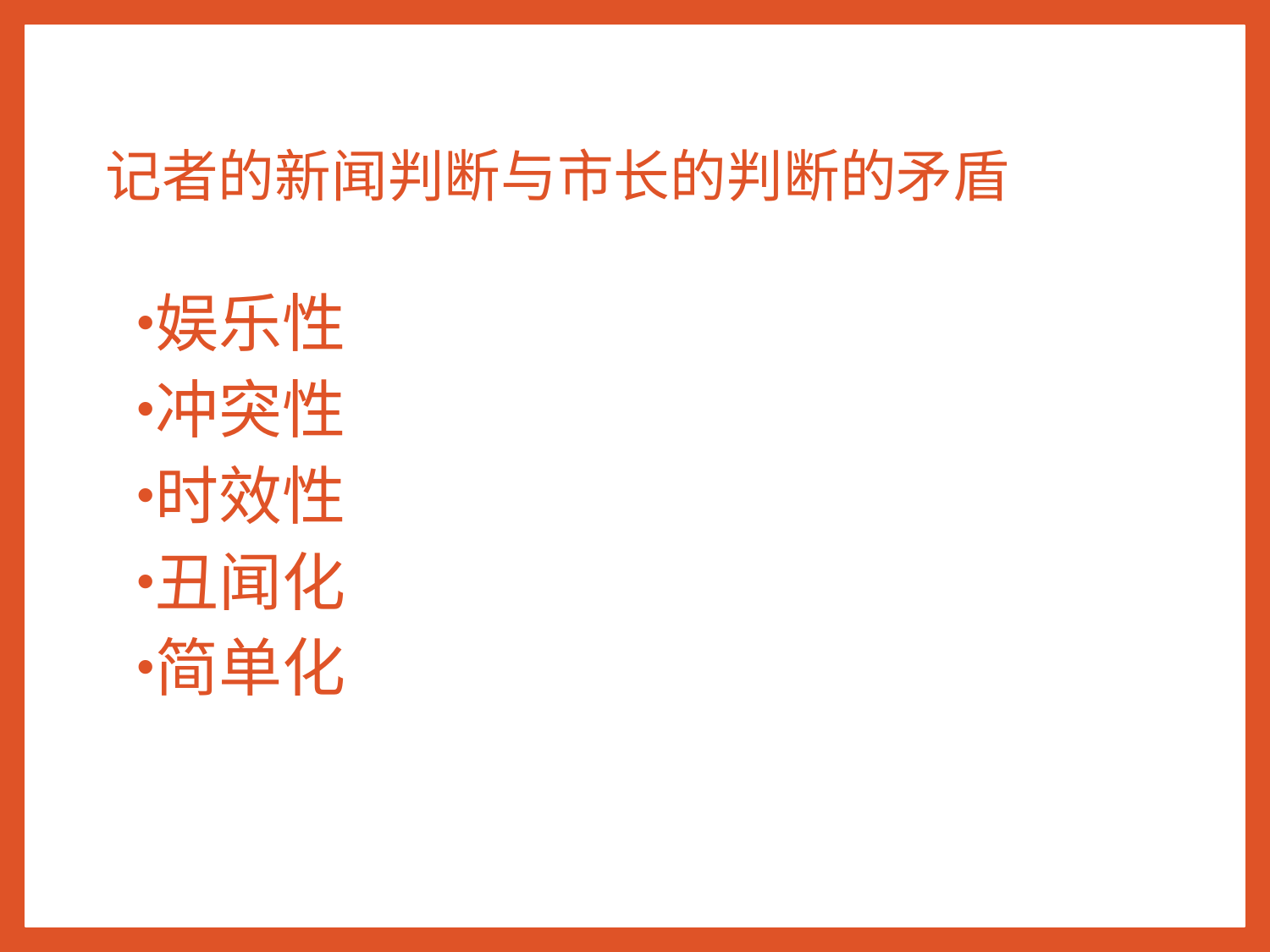

# 记者的新闻判断与市长的判断的矛盾
娱乐性
冲突性
时效性
丑闻化
简单化